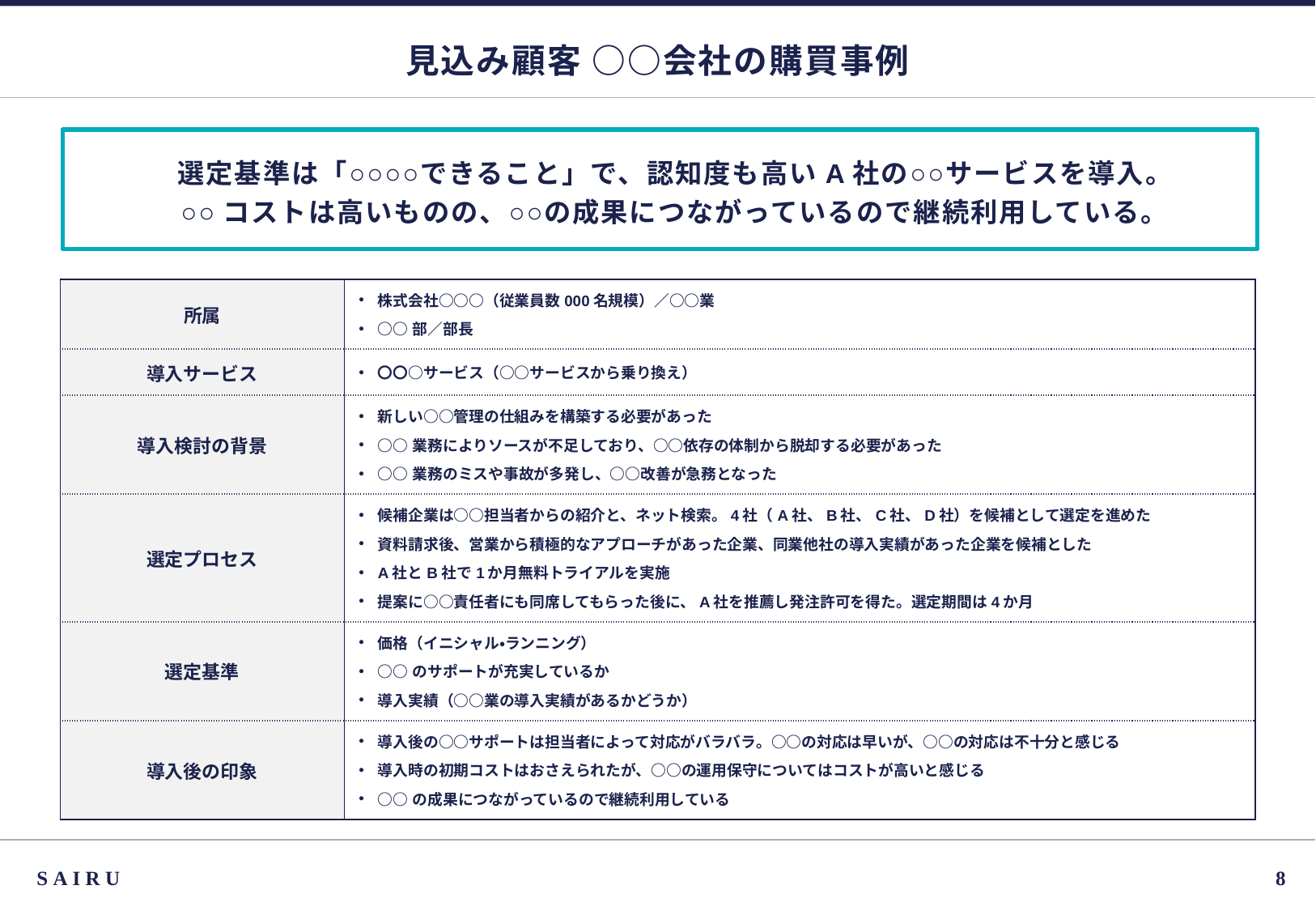

# 見込み顧客 ○○会社の購買事例
選定基準は「○○○○できること」で、認知度も高いA社の○○サービスを導入。
○○コストは高いものの、○○の成果につながっているので継続利用している。
| 所属 | 株式会社○○○（従業員数000名規模）／○○業 ○○部／部長 |
| --- | --- |
| 導入サービス | 〇〇○サービス（○○サービスから乗り換え） |
| 導入検討の背景 | 新しい○○管理の仕組みを構築する必要があった ○○業務によりソースが不足しており、○○依存の体制から脱却する必要があった ○○業務のミスや事故が多発し、○○改善が急務となった |
| 選定プロセス | 候補企業は○○担当者からの紹介と、ネット検索。4社（A社、B社、C社、D社）を候補として選定を進めた 資料請求後、営業から積極的なアプローチがあった企業、同業他社の導入実績があった企業を候補とした A社とB社で1か月無料トライアルを実施 提案に○○責任者にも同席してもらった後に、A社を推薦し発注許可を得た。選定期間は4か月 |
| 選定基準 | 価格（イニシャル・ランニング） ○○のサポートが充実しているか 導入実績（○○業の導入実績があるかどうか） |
| 導入後の印象 | 導入後の○○サポートは担当者によって対応がバラバラ。○○の対応は早いが、○○の対応は不十分と感じる 導入時の初期コストはおさえられたが、○○の運用保守についてはコストが高いと感じる ○○の成果につながっているので継続利用している |
SAIRU
8